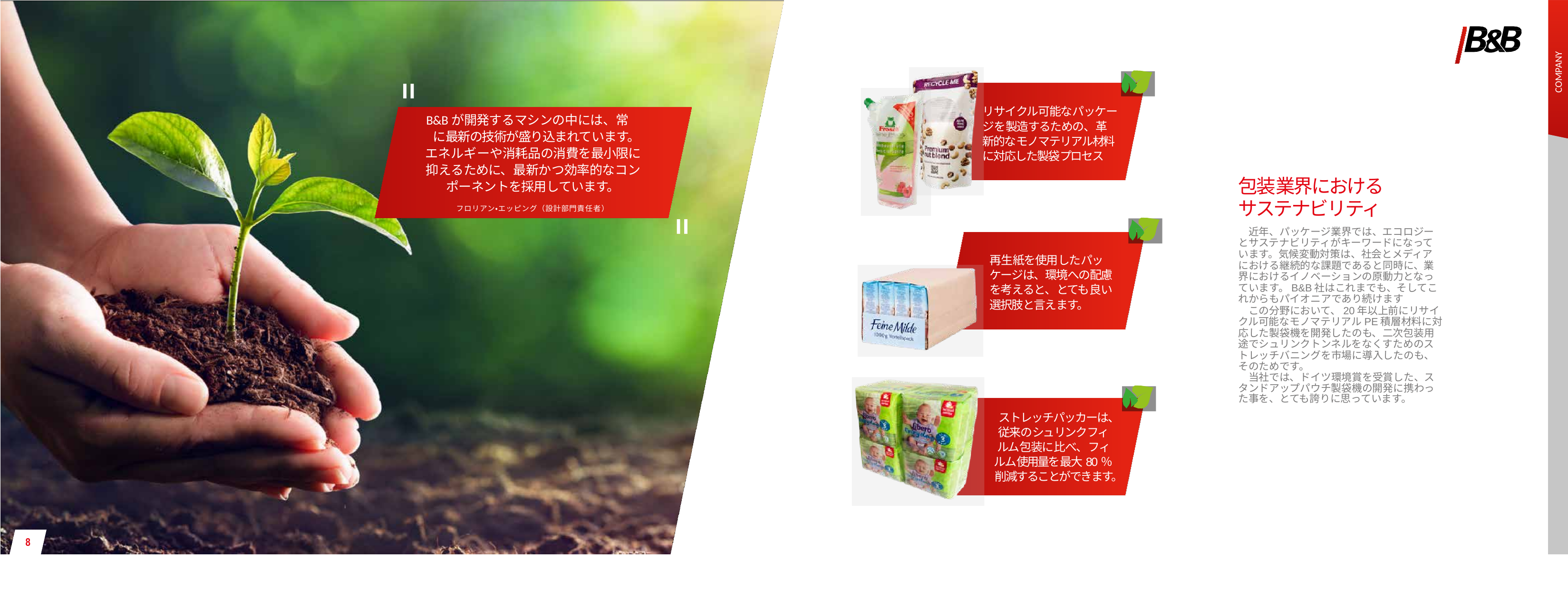

COMPANY

"

リサイクル可能なパッケージを製造するための、革新的なモノマテリアル材料に対応した製袋プロセス

B&Bが開発するマシンの中には、常に最新の技術が盛り込まれています。

エネルギーや消耗品の消費を最小限に抑えるために、最新かつ効率的なコンポーネントを採用しています。
フロリアン・エッピング（設計部門責任者）
"
包装業界におけるサステナビリティ
　近年、パッケージ業界では、エコロジーとサステナビリティがキーワードになっています。気候変動対策は、社会とメディアにおける継続的な課題であると同時に、業界におけるイノベーションの原動力となっています。B&B社はこれまでも、そしてこれからもパイオニアであり続けます
　この分野において、20年以上前にリサイクル可能なモノマテリアルPE積層材料に対応した製袋機を開発したのも、二次包装用途でシュリンクトンネルをなくすためのストレッチバニングを市場に導入したのも、そのためです。
　当社では、ドイツ環境賞を受賞した、スタンドアップパウチ製袋機の開発に携わった事を、とても誇りに思っています。

再生紙を使用したパッケージは、環境への配慮を考えると、とても良い選択肢と言えます。

ストレッチパッカーは、従来のシュリンクフィルム包装に比べ、フィルム使用量を最大80％削減することができます。

8